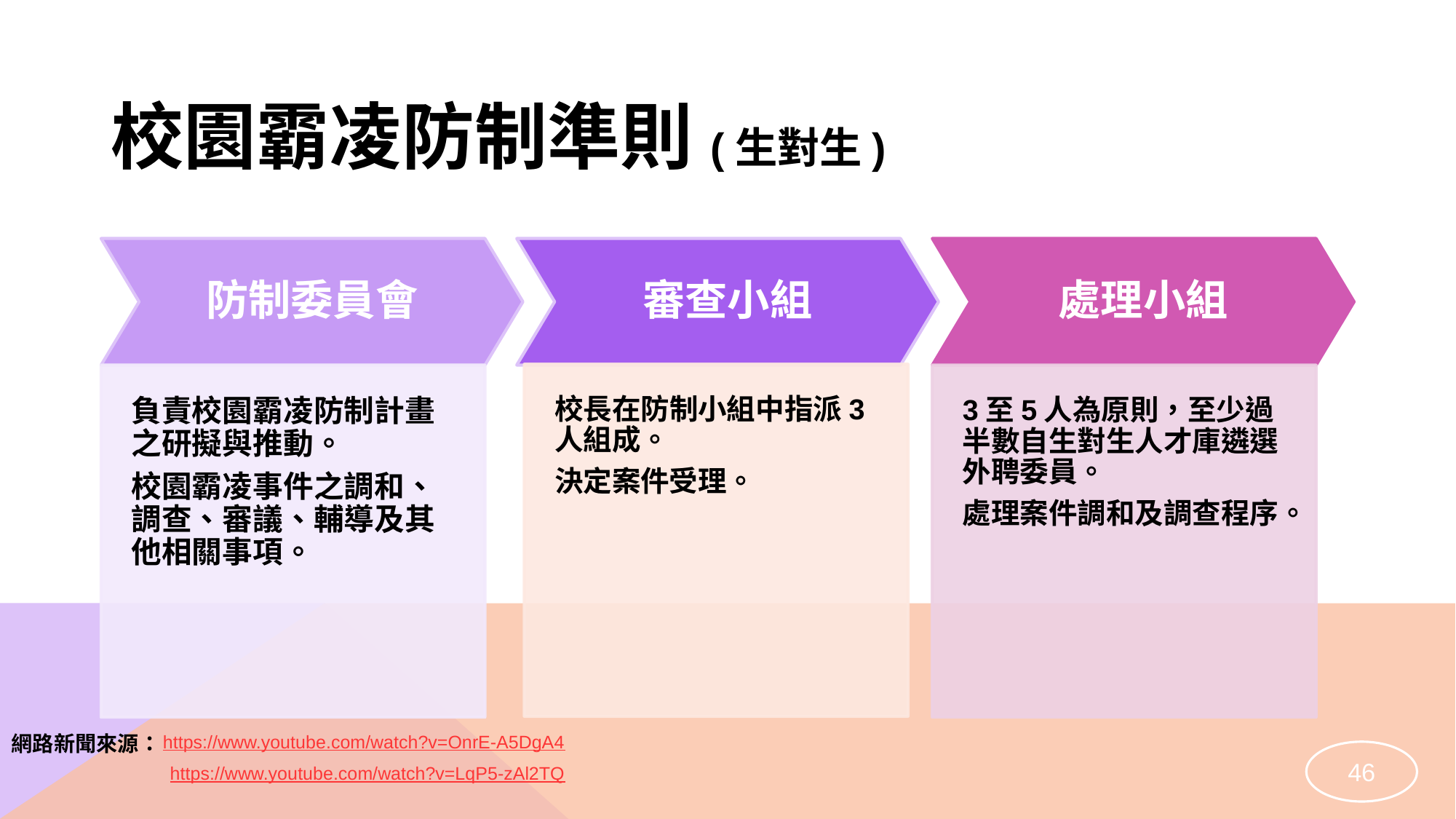

# 校園霸凌防制準則(生對生)
防制委員會
負責校園霸凌防制計畫之研擬與推動。
校園霸凌事件之調和、調查、審議、輔導及其他相關事項。
審查小組
校長在防制小組中指派3人組成。
決定案件受理。

處理小組
3至5人為原則，至少過半數自生對生人才庫遴選外聘委員。
處理案件調和及調查程序。

網路新聞來源：
https://www.youtube.com/watch?v=OnrE-A5DgA4
46
https://www.youtube.com/watch?v=LqP5-zAl2TQ